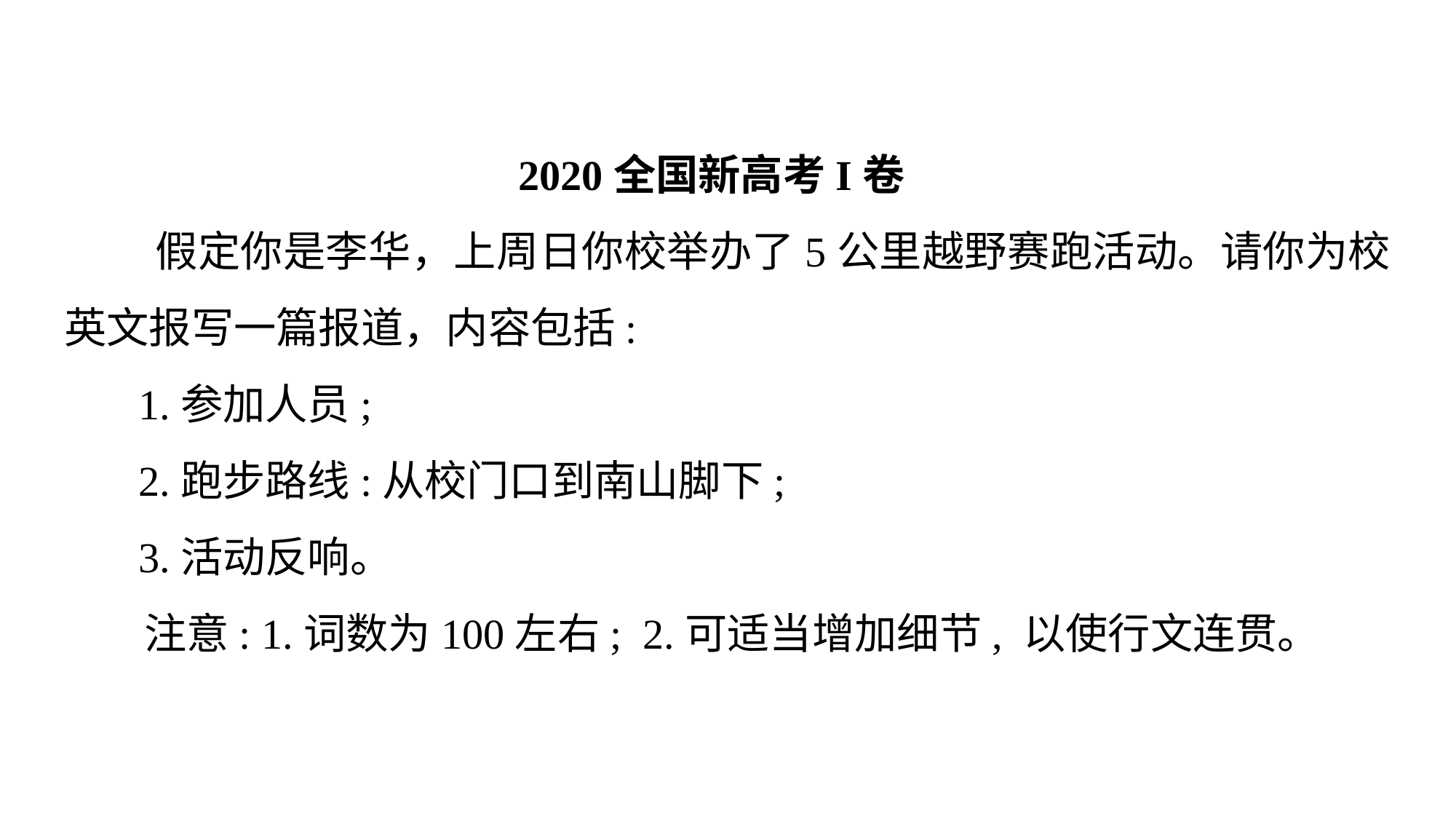

2020全国新高考I卷
     假定你是李华，上周日你校举办了5公里越野赛跑活动。请你为校英文报写一篇报道，内容包括:
    1.参加人员;
    2.跑步路线:从校门口到南山脚下;
    3.活动反响。
    注意: 1.词数为100左右;  2.可适当增加细节, 以使行文连贯。